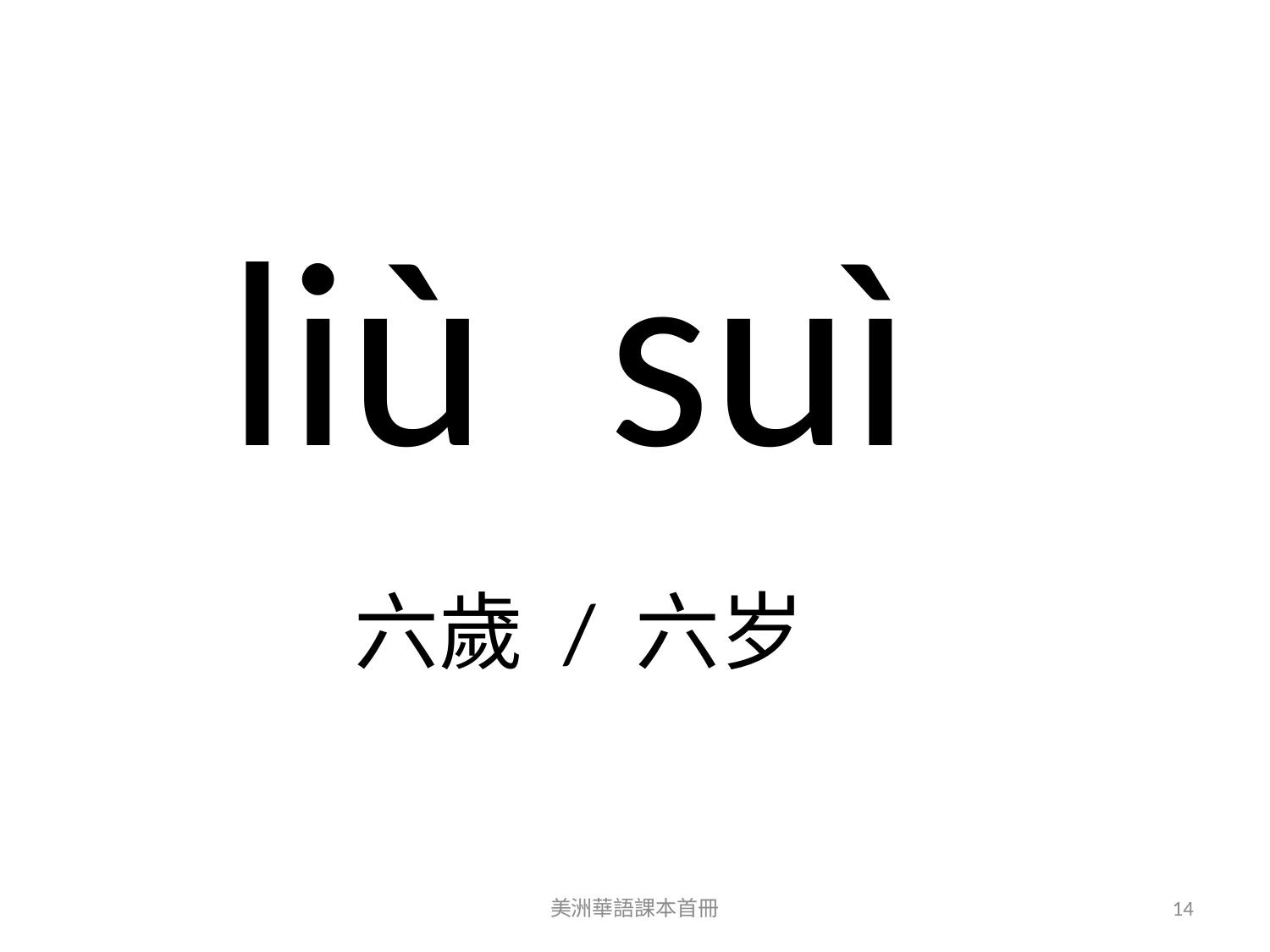

liù  suì
六歲 / 六岁
美洲華語課本首冊
14